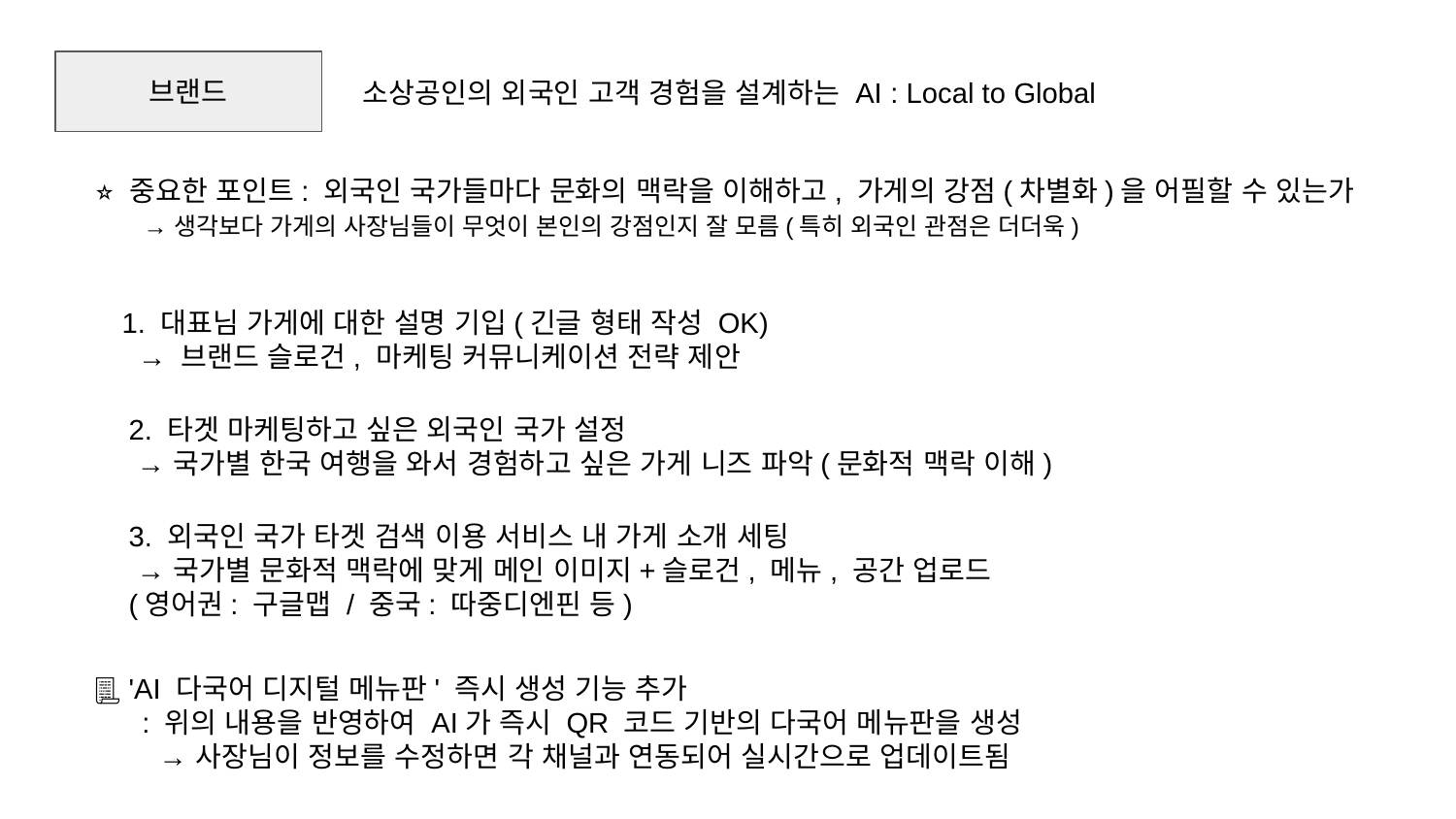

브랜드
소상공인의 외국인 고객 경험을 설계하는 AI : Local to Global
⭐ 중요한 포인트: 외국인 국가들마다 문화의 맥락을 이해하고, 가게의 강점(차별화)을 어필할 수 있는가
      → 생각보다 가게의 사장님들이 무엇이 본인의 강점인지 잘 모름(특히 외국인 관점은 더더욱)
1. 대표님 가게에 대한 설명 기입(긴글 형태 작성 OK)
  → 브랜드 슬로건, 마케팅 커뮤니케이션 전략 제안
2. 타겟 마케팅하고 싶은 외국인 국가 설정
 → 국가별 한국 여행을 와서 경험하고 싶은 가게 니즈 파악(문화적 맥락 이해)
3. 외국인 국가 타겟 검색 이용 서비스 내 가게 소개 세팅
 → 국가별 문화적 맥락에 맞게 메인 이미지+슬로건, 메뉴, 공간 업로드
(영어권: 구글맵 / 중국: 따중디엔핀 등)
📃 'AI 다국어 디지털 메뉴판' 즉시 생성 기능 추가
     : 위의 내용을 반영하여 AI가 즉시 QR 코드 기반의 다국어 메뉴판을 생성
        → 사장님이 정보를 수정하면 각 채널과 연동되어 실시간으로 업데이트됨